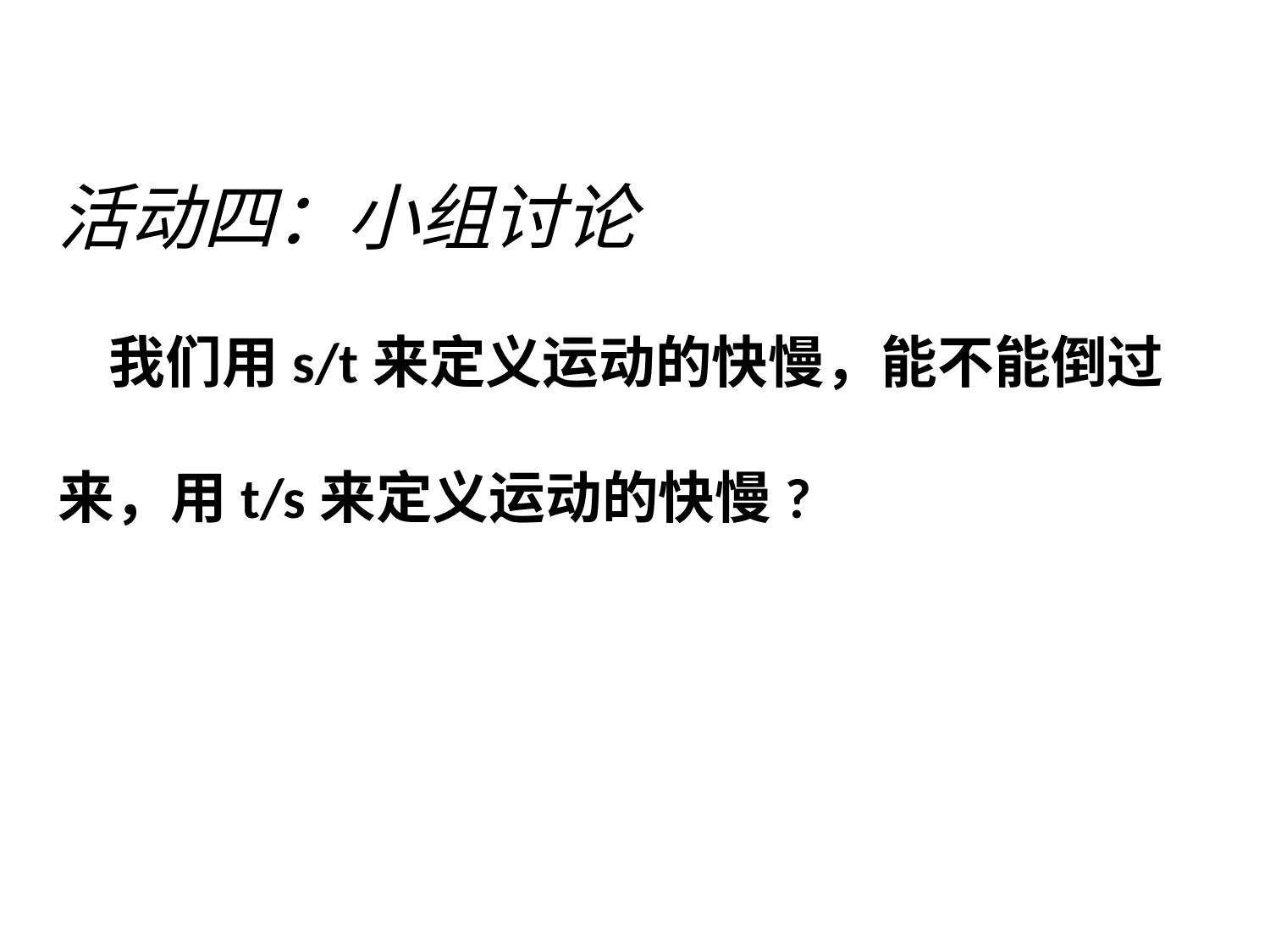

# 活动四：小组讨论 我们用s/t来定义运动的快慢，能不能倒过来，用t/s来定义运动的快慢?